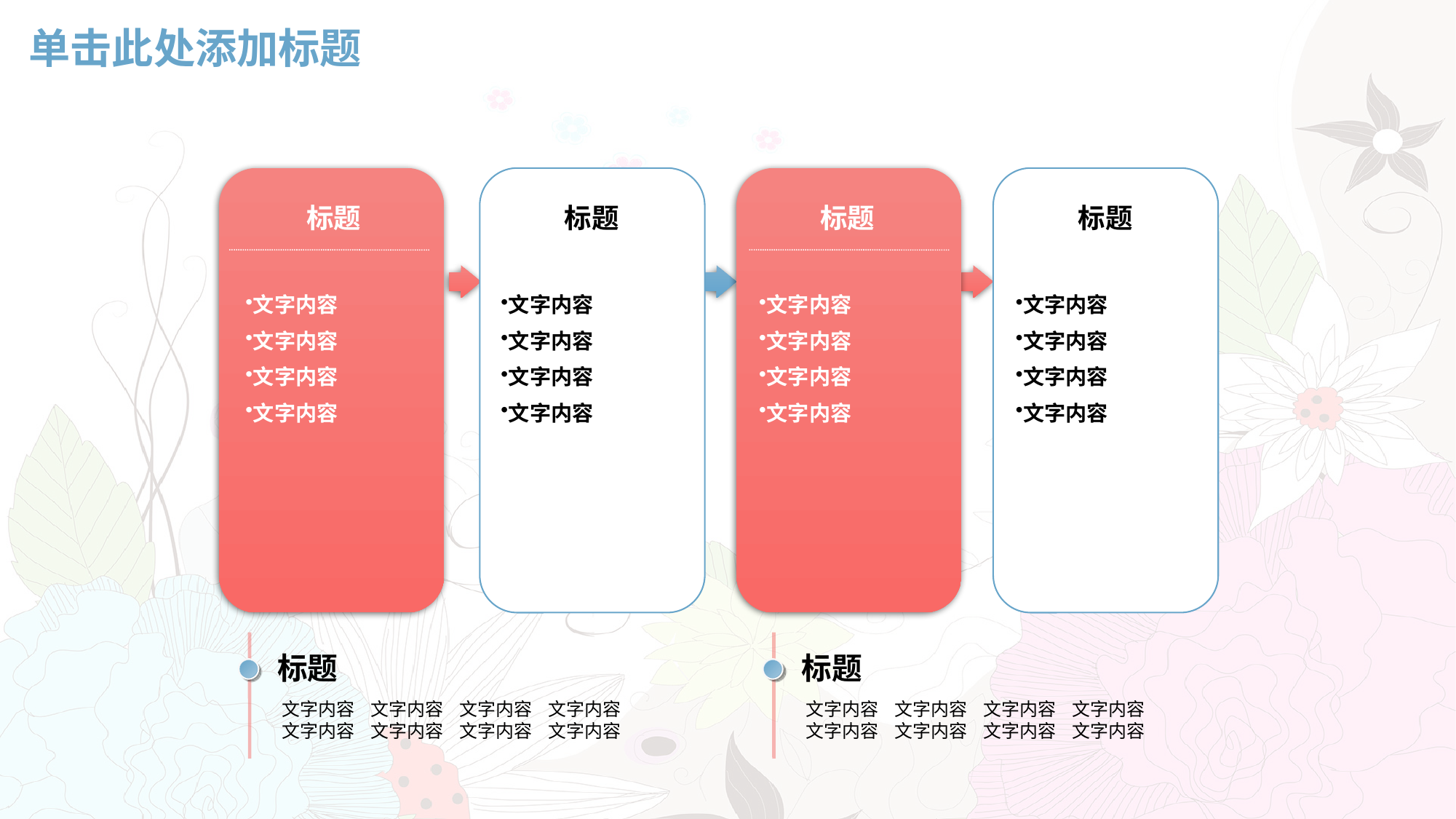

# 单击此处添加标题

标题

文字内容
文字内容
文字内容
文字内容

标题

文字内容
文字内容
文字内容
文字内容

标题

文字内容
文字内容
文字内容
文字内容

标题

文字内容
文字内容
文字内容
文字内容

标题
标题

文字内容    文字内容    文字内容    文字内容
文字内容    文字内容    文字内容    文字内容
文字内容    文字内容    文字内容    文字内容
文字内容    文字内容    文字内容    文字内容